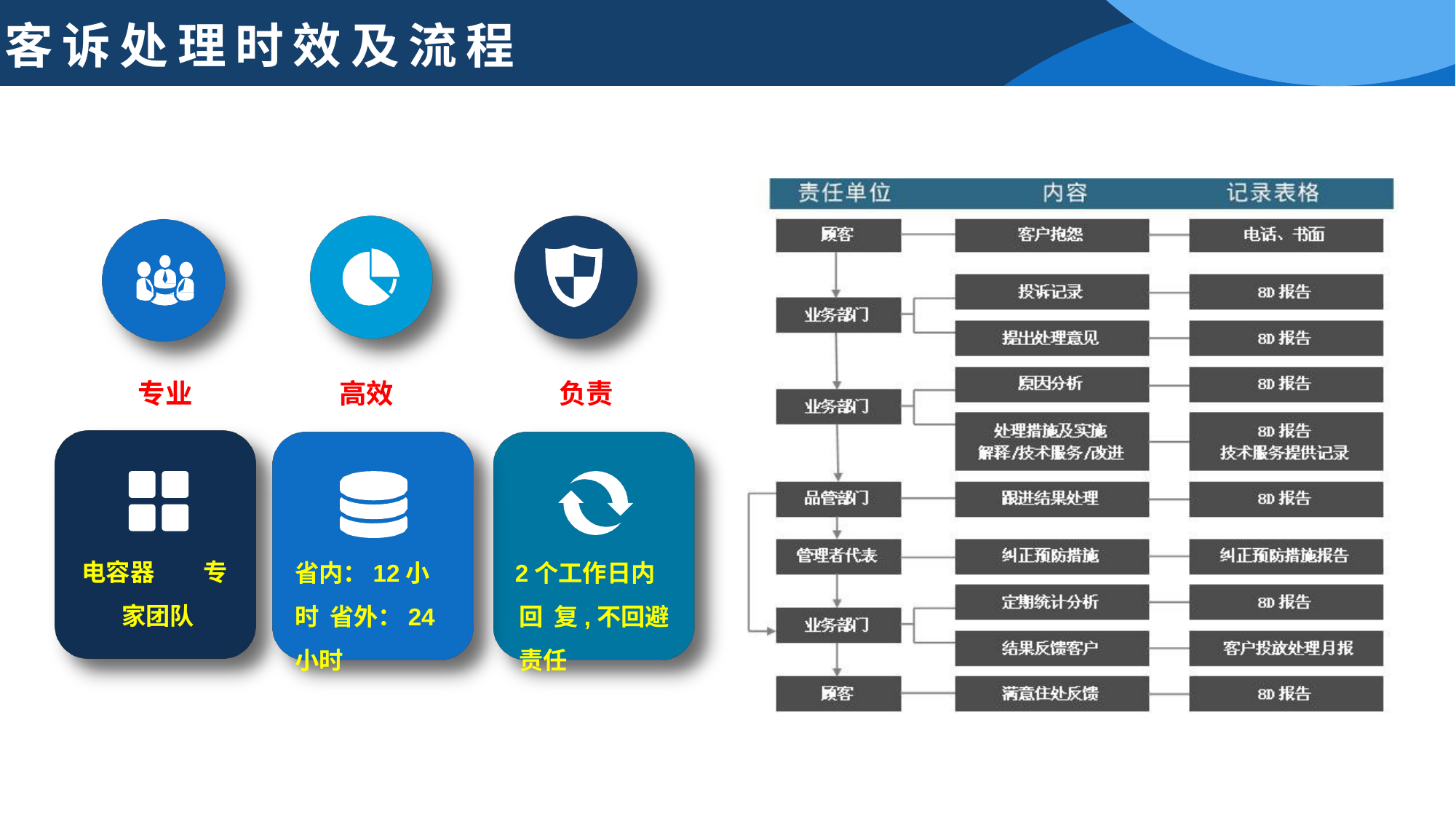

客诉处理时效及流程

专业
高效
负责

电容器         专家团队
省内：12小时  省外：24小时
2个工作日内回  复,不回避责任